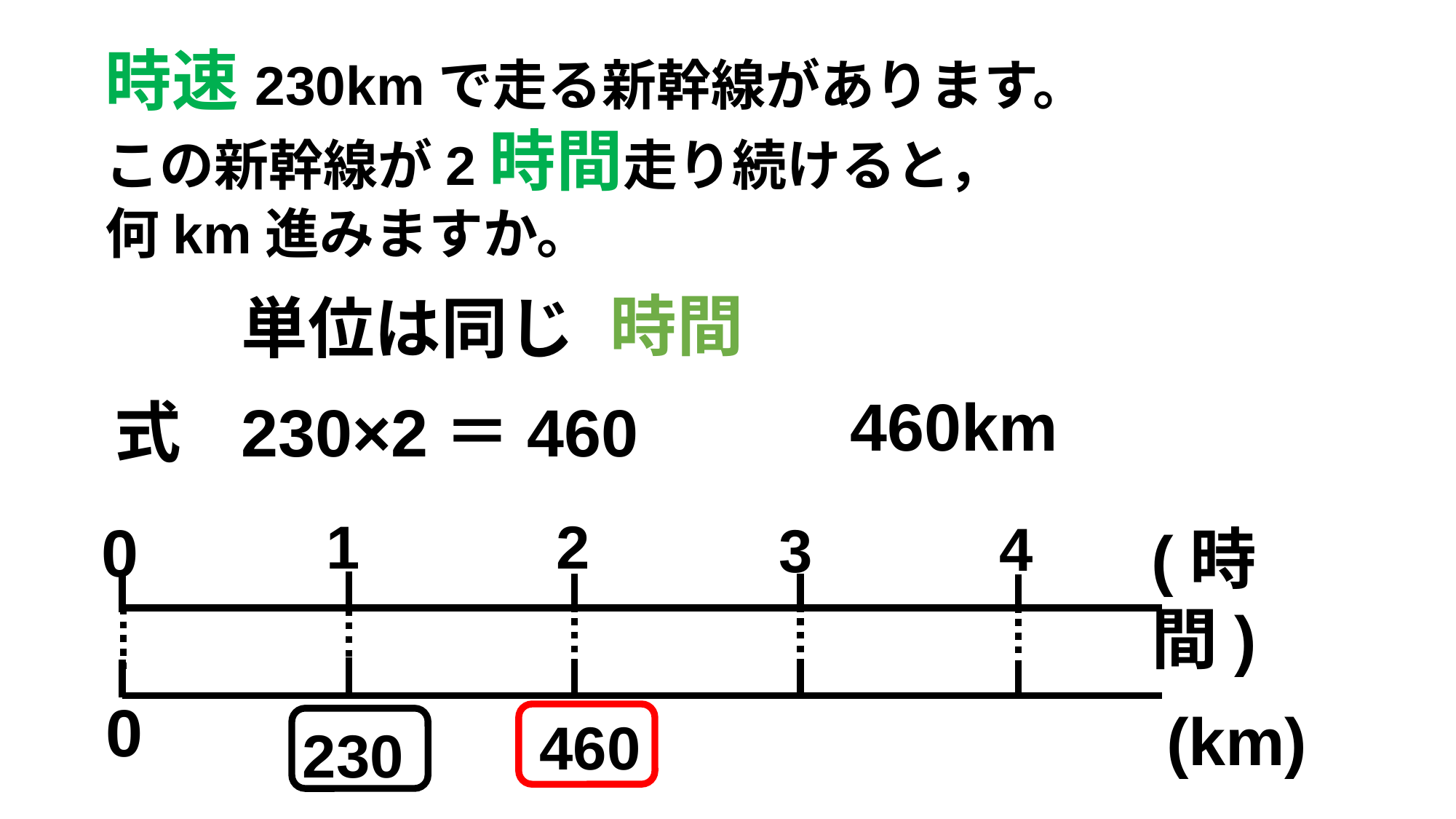

時速230kmで走る新幹線があります。
この新幹線が2時間走り続けると，
何km進みますか。
時間
単位は同じ
460km
230×2＝460
式
1
2
0
4
3
(時間)
0
(km)

460

230